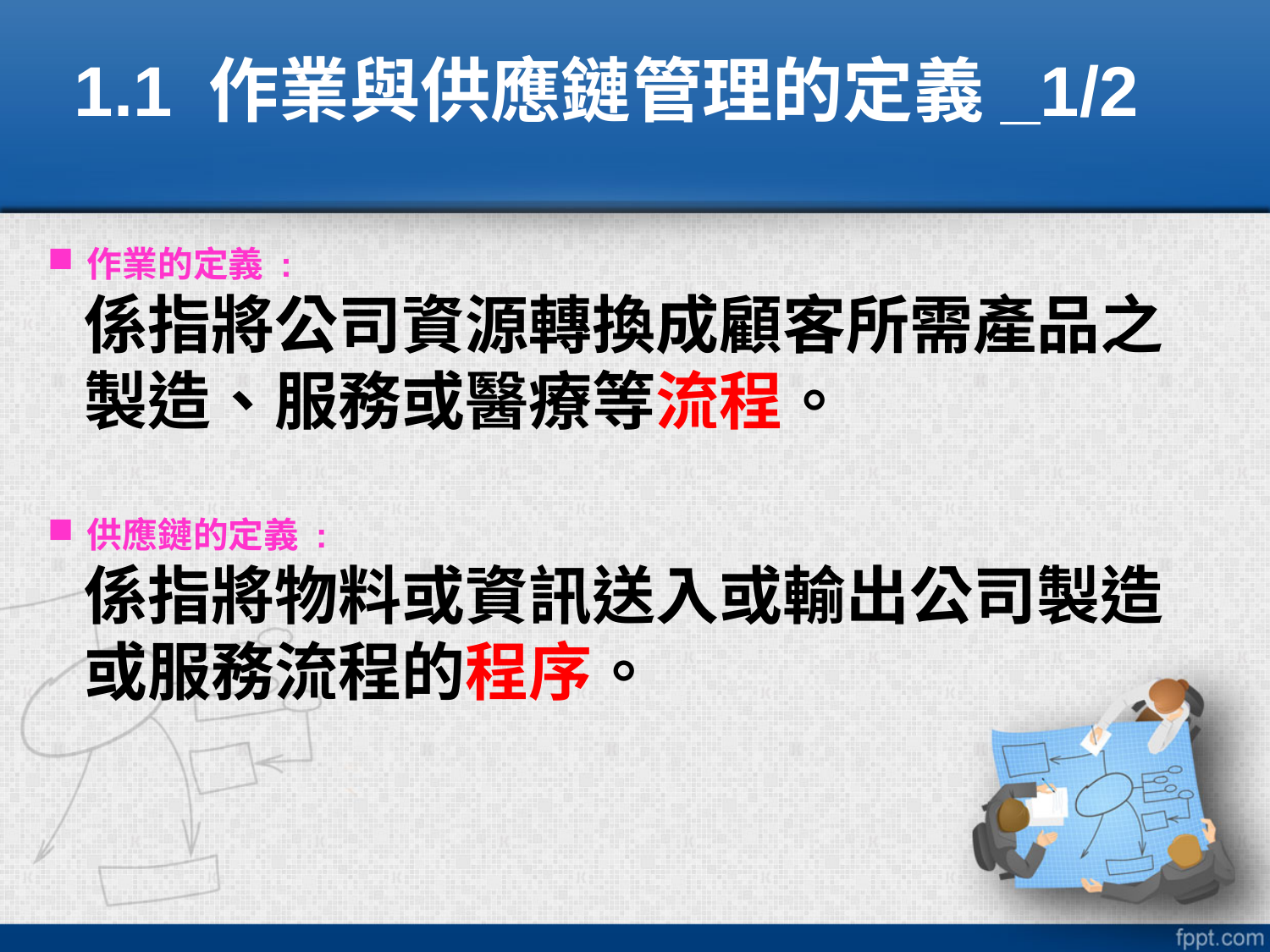

1.1 作業與供應鏈管理的定義_1/2
作業的定義 :
係指將公司資源轉換成顧客所需產品之製造、服務或醫療等流程。

供應鏈的定義 :
係指將物料或資訊送入或輸出公司製造或服務流程的程序。